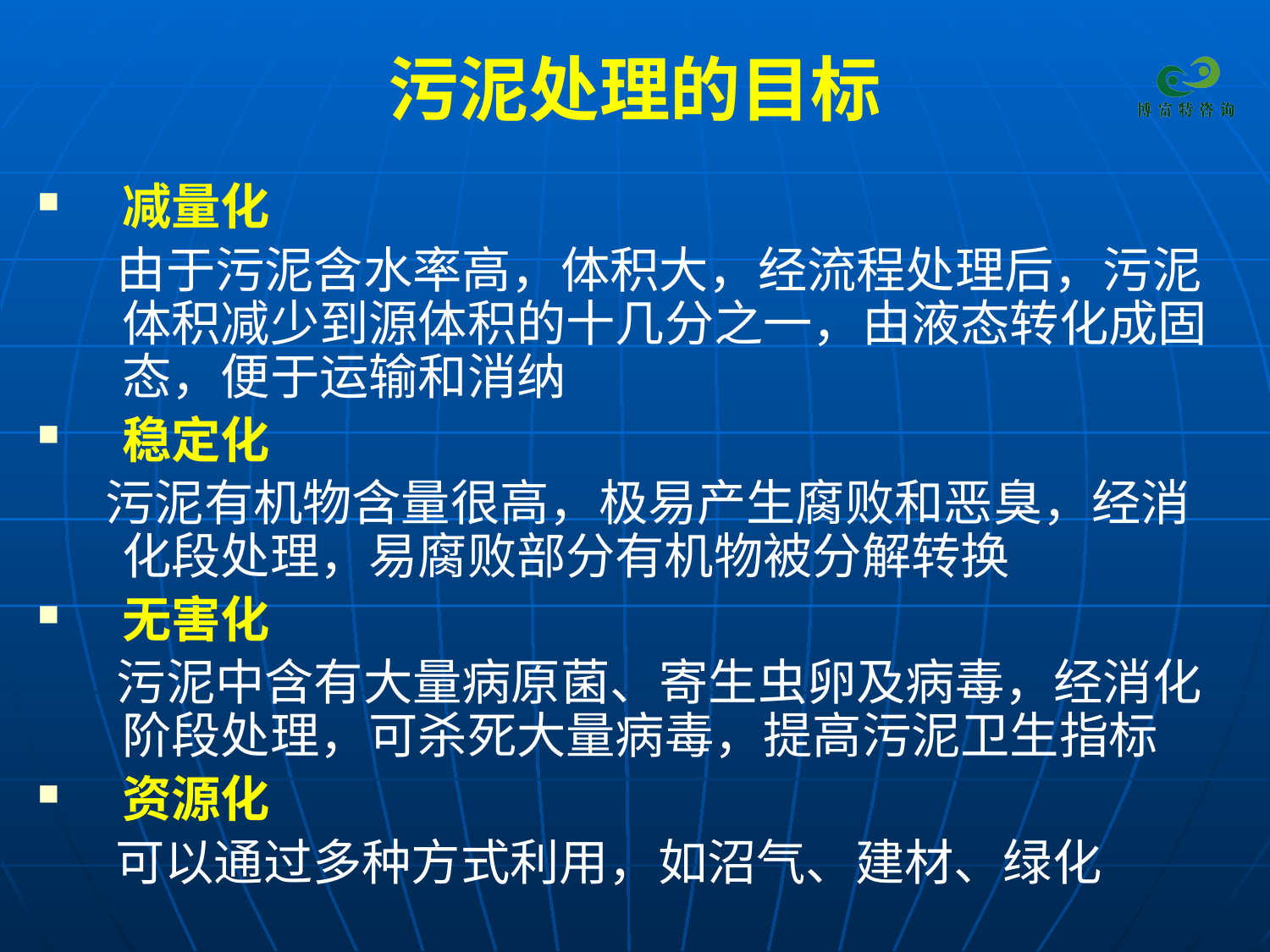

# 污泥处理的目标
减量化
      由于污泥含水率高，体积大，经流程处理后，污泥体积减少到源体积的十几分之一，由液态转化成固态，便于运输和消纳
稳定化
     污泥有机物含量很高，极易产生腐败和恶臭，经消化段处理，易腐败部分有机物被分解转换
无害化
      污泥中含有大量病原菌、寄生虫卵及病毒，经消化阶段处理，可杀死大量病毒，提高污泥卫生指标
资源化
      可以通过多种方式利用，如沼气、建材、绿化